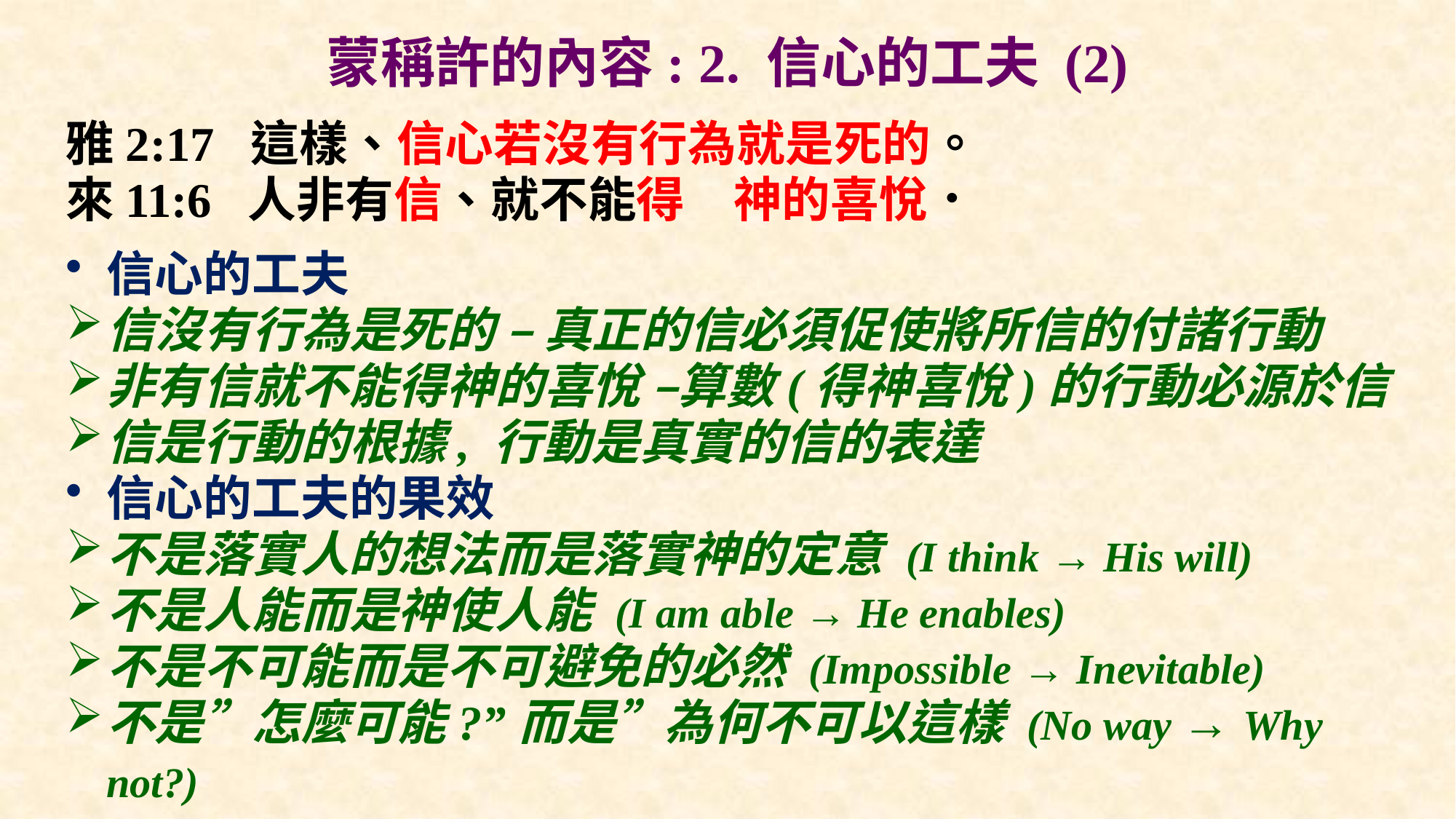

# 蒙稱許的內容: 2. 信心的工夫 (2)
雅2:17  這樣、信心若沒有行為就是死的。
來11:6  人非有信、就不能得　神的喜悅．
信心的工夫
信沒有行為是死的 – 真正的信必須促使將所信的付諸行動
非有信就不能得神的喜悅 –算數(得神喜悅)的行動必源於信
信是行動的根據, 行動是真實的信的表達
信心的工夫的果效
不是落實人的想法而是落實神的定意 (I think → His will)
不是人能而是神使人能 (I am able → He enables)
不是不可能而是不可避免的必然 (Impossible → Inevitable)
不是”怎麼可能?”而是”為何不可以這樣 (No way → Why not?)